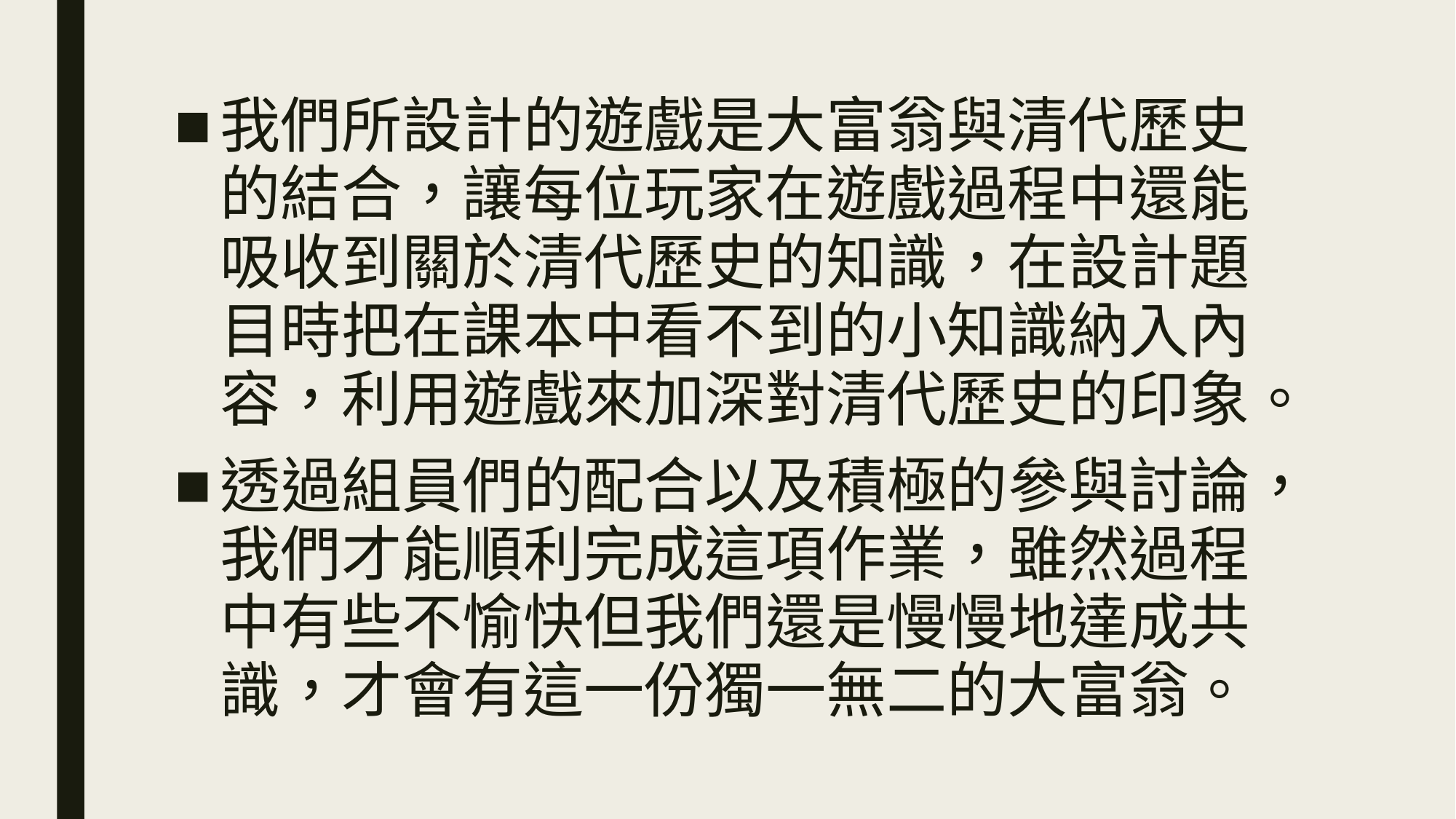

我們所設計的遊戲是大富翁與清代歷史的結合，讓每位玩家在遊戲過程中還能吸收到關於清代歷史的知識，在設計題目時把在課本中看不到的小知識納入內容，利用遊戲來加深對清代歷史的印象。
透過組員們的配合以及積極的參與討論，我們才能順利完成這項作業，雖然過程中有些不愉快但我們還是慢慢地達成共識，才會有這一份獨一無二的大富翁。